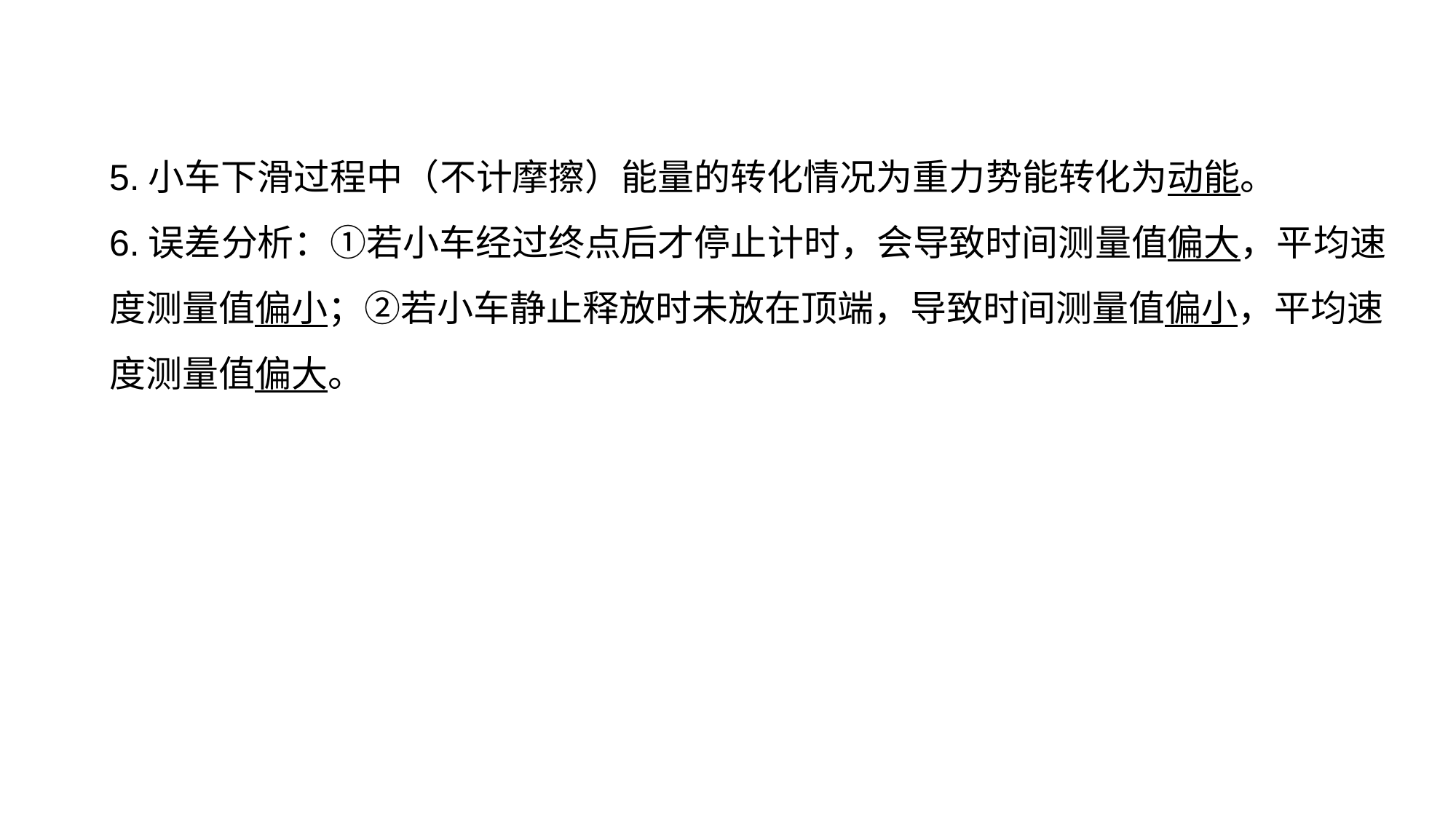

5.小车下滑过程中（不计摩擦）能量的转化情况为重力势能转化为动能。
6.误差分析：①若小车经过终点后才停止计时，会导致时间测量值偏大，平均速度测量值偏小；②若小车静止释放时未放在顶端，导致时间测量值偏小，平均速度测量值偏大。
实验突破 素养提升